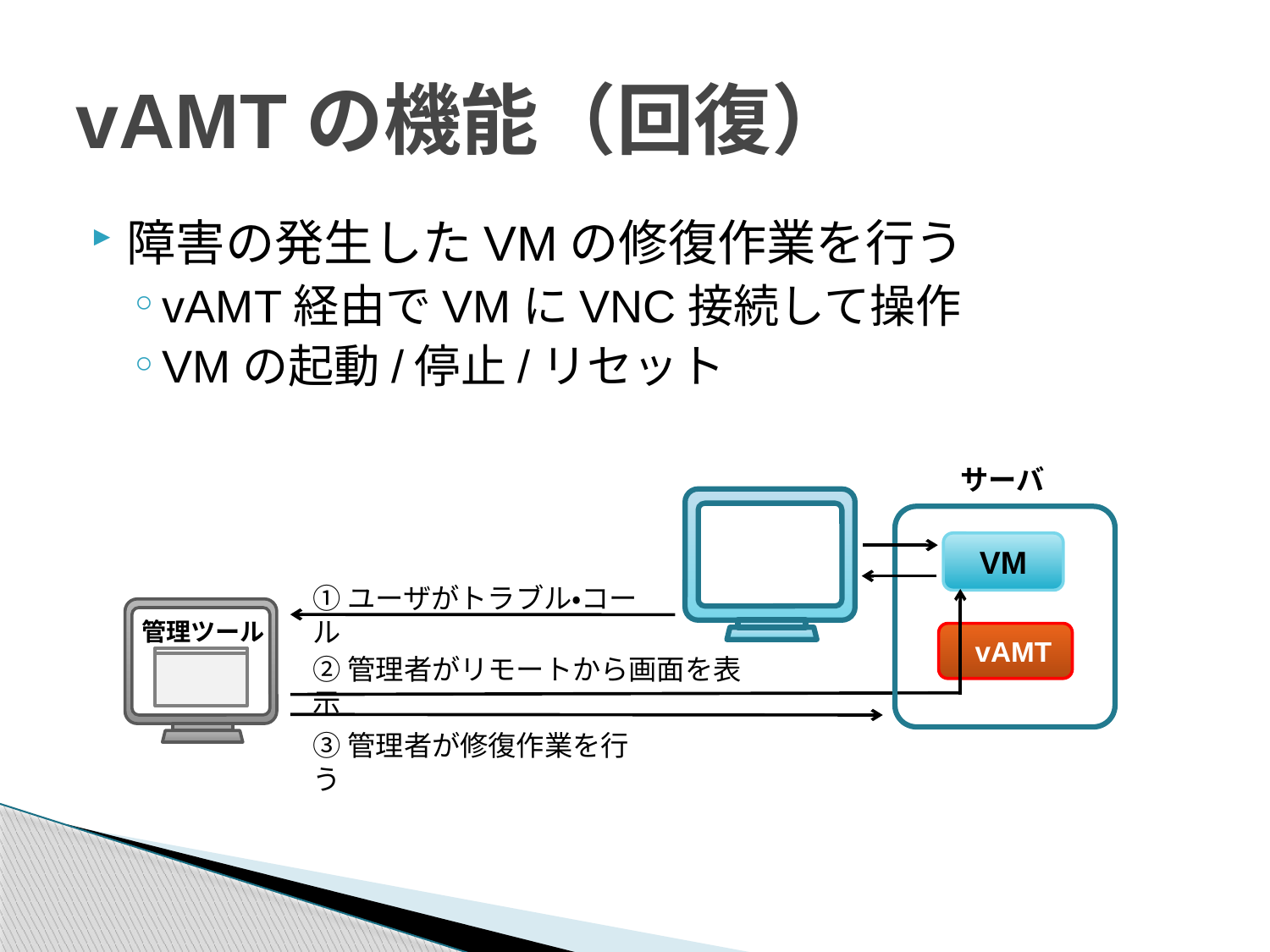

# vAMTの機能（回復）
障害の発生したVMの修復作業を行う
vAMT経由でVMにVNC接続して操作
VMの起動/停止/リセット
サーバ

VM
  vAMT
①ユーザがトラブル・コール

管理ツール

②管理者がリモートから画面を表示
③管理者が修復作業を行う